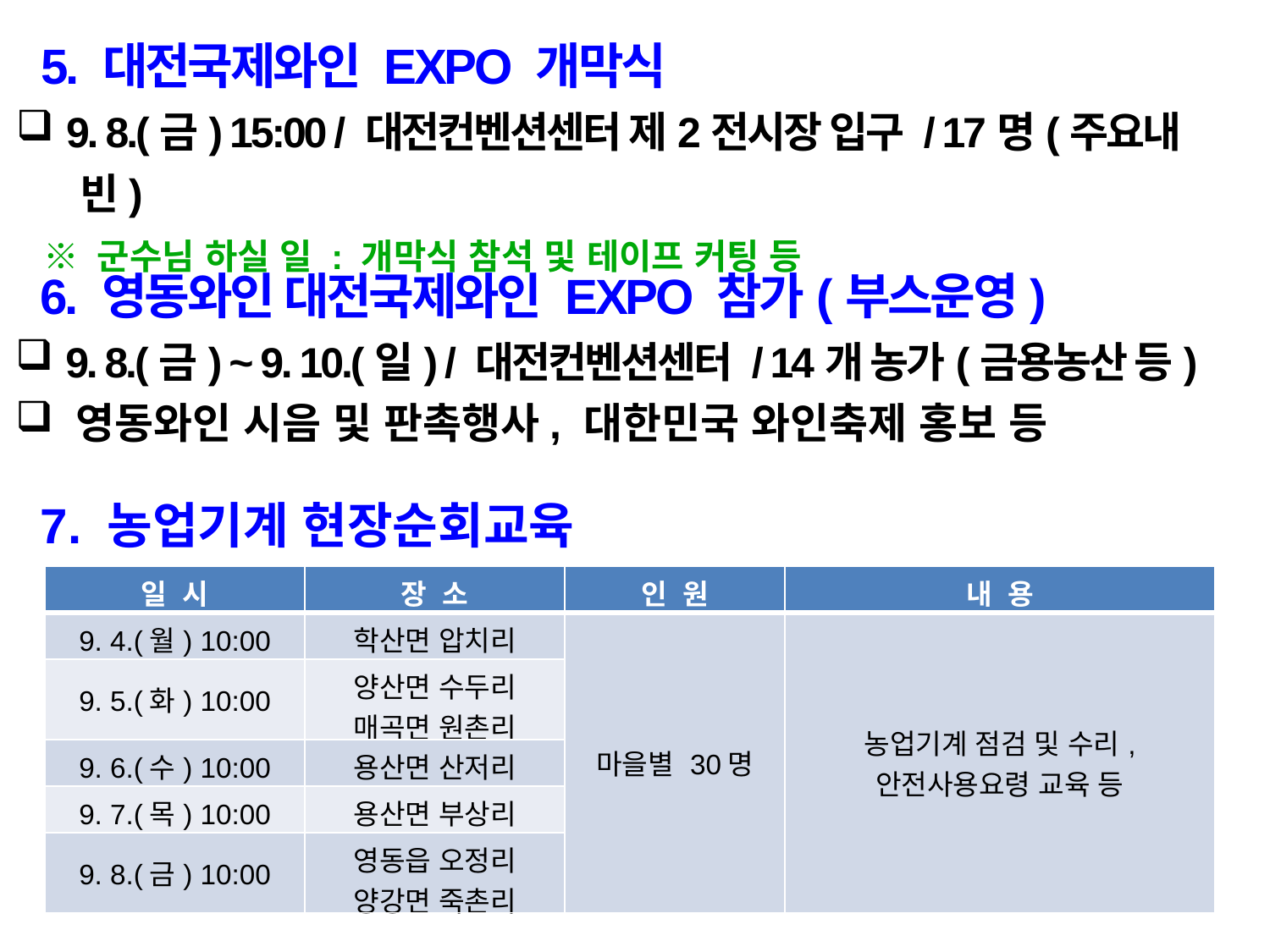

5. 대전국제와인 EXPO 개막식
 9. 8.(금) 15:00 / 대전컨벤션센터 제2전시장 입구 / 17명(주요내빈)
  ※ 군수님 하실 일 : 개막식 참석 및 테이프 커팅 등
  6. 영동와인 대전국제와인 EXPO 참가(부스운영)
 9. 8.(금) ~ 9. 10.(일) / 대전컨벤션센터 / 14개 농가(금용농산 등)
 영동와인 시음 및 판촉행사, 대한민국 와인축제 홍보 등
  7. 농업기계 현장순회교육
| 일 시 | 장 소 | 인 원 | 내 용 |
| --- | --- | --- | --- |
| 9. 4.(월) 10:00 | 학산면 압치리 | 마을별 30명 | 농업기계 점검 및 수리, 안전사용요령 교육 등 |
| 9. 5.(화) 10:00 | 양산면 수두리 매곡면 원촌리 |  |  |
| 9. 6.(수) 10:00 | 용산면 산저리 |  |  |
| 9. 7.(목) 10:00 | 용산면 부상리 |  |  |
| 9. 8.(금) 10:00 | 영동읍 오정리 양강면 죽촌리 |  |  |